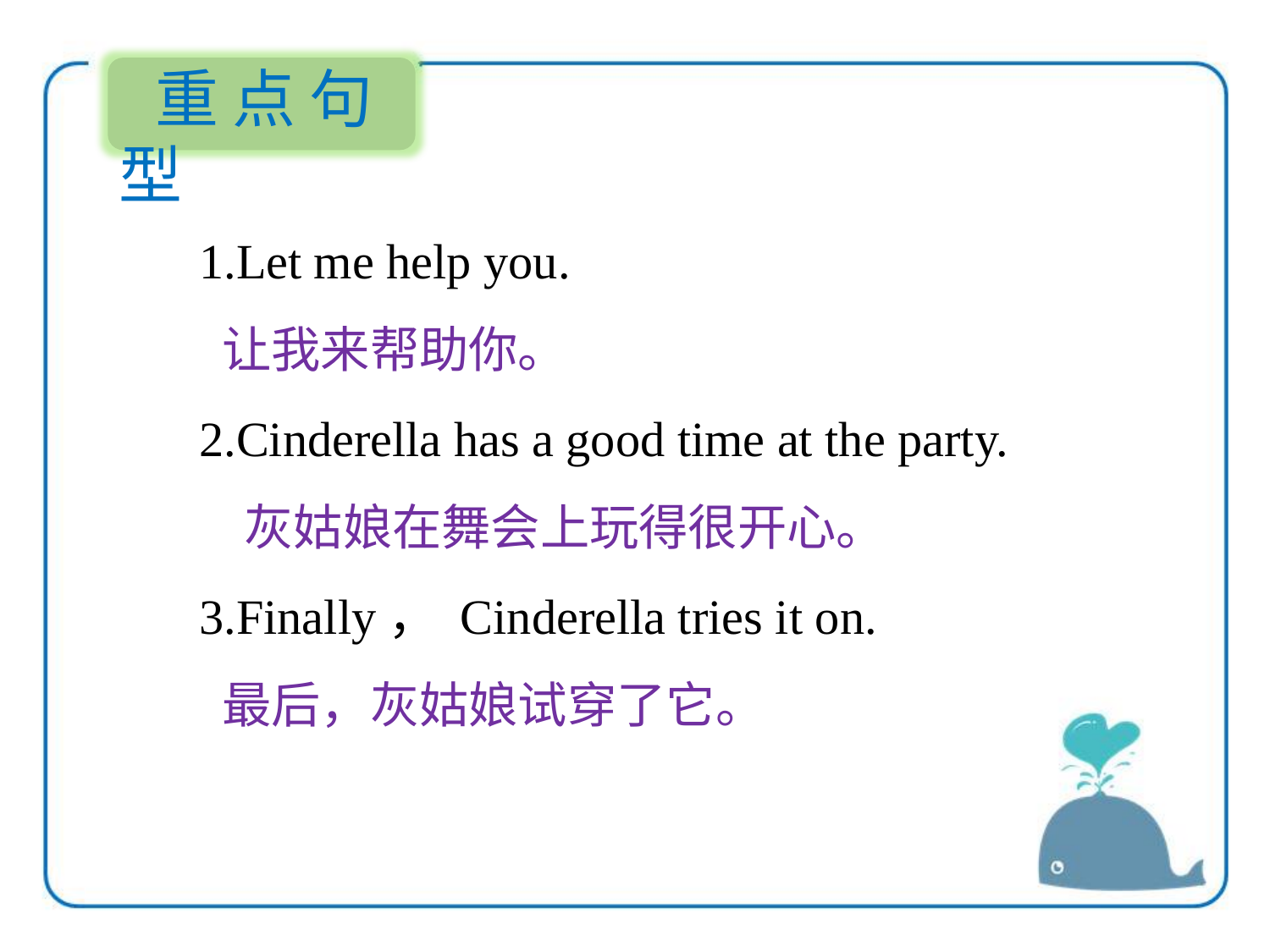

重点句型

1.Let me help you.
 让我来帮助你。
2.Cinderella has a good time at the party.
   灰姑娘在舞会上玩得很开心。
3.Finally， Cinderella tries it on.
 最后，灰姑娘试穿了它。